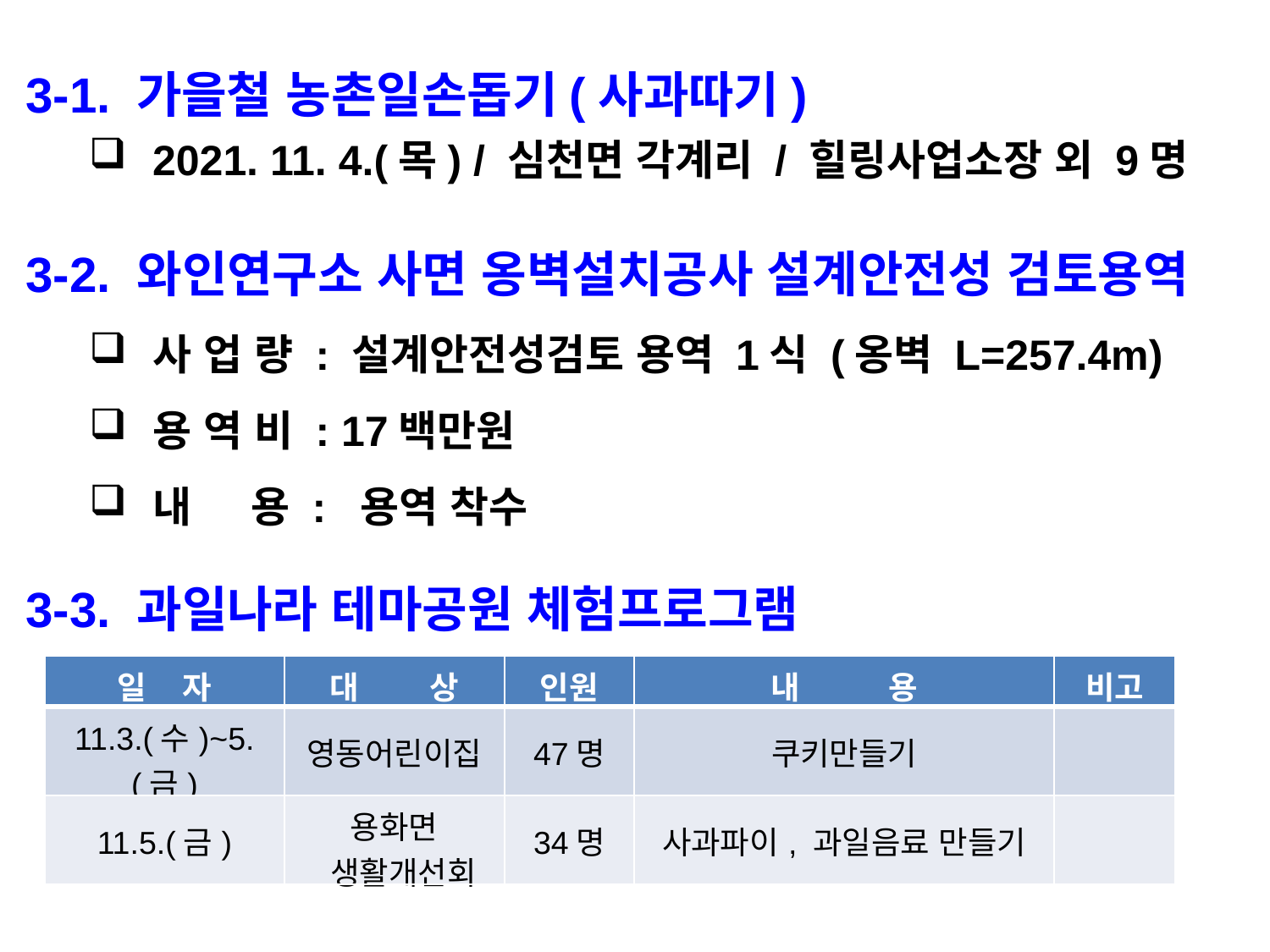

3-1. 가을철 농촌일손돕기(사과따기)
2021. 11. 4.(목) / 심천면 각계리 / 힐링사업소장 외 9명
3-2. 와인연구소 사면 옹벽설치공사 설계안전성 검토용역
사 업 량 : 설계안전성검토 용역 1식 (옹벽 L=257.4m)
용 역 비 : 17백만원
내     용 :  용역 착수
3-3. 과일나라 테마공원 체험프로그램
| 일 자 | 대 상 | 인원 | 내 용 | 비고 |
| --- | --- | --- | --- | --- |
| 11.3.(수)~5.(금) | 영동어린이집 | 47명 | 쿠키만들기 |  |
| 11.5.(금) | 용화면 생활개선회 | 34명 | 사과파이, 과일음료 만들기 |  |